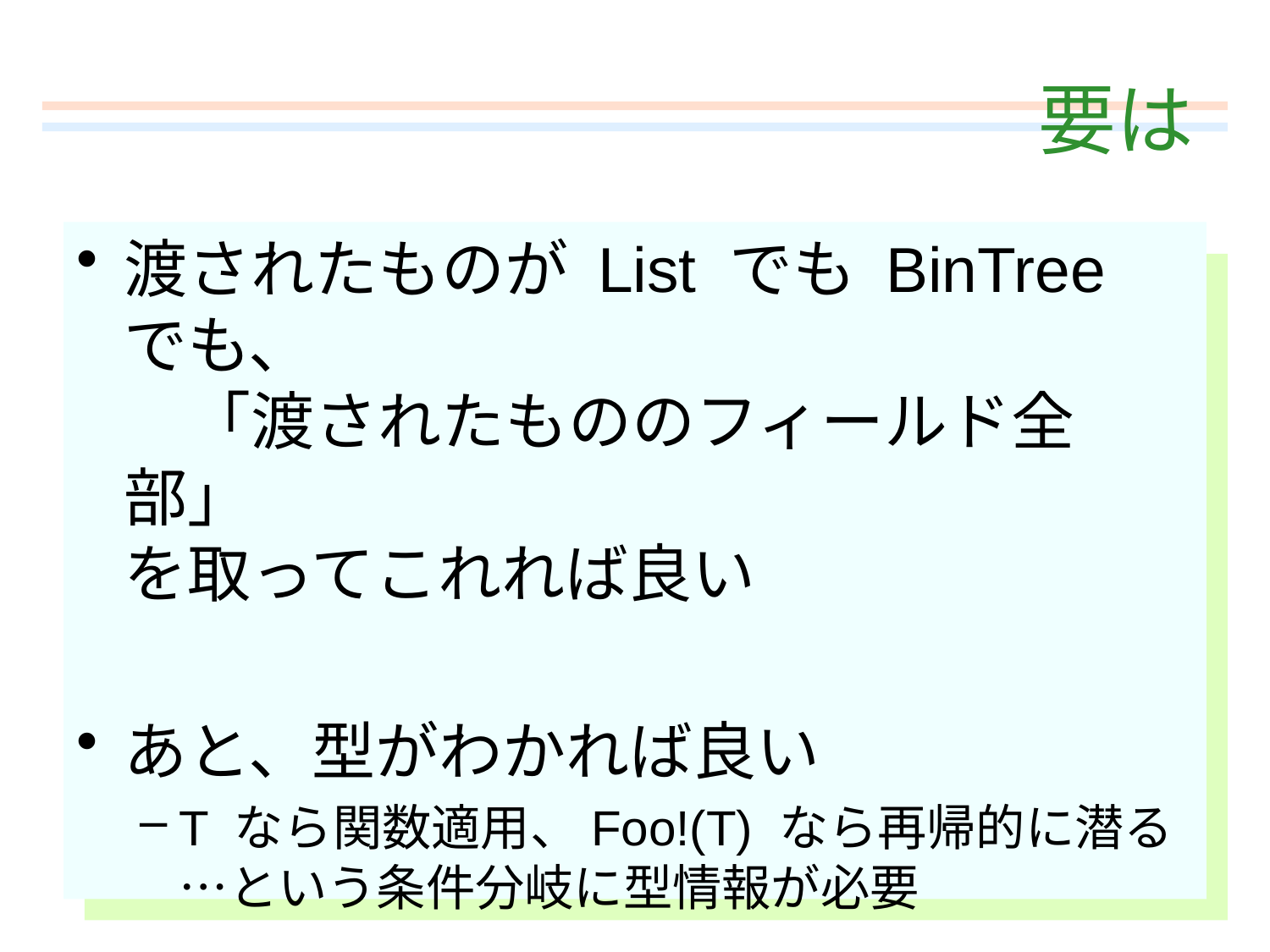

# 要は
渡されたものが List でも BinTree でも、
　「渡されたもののフィールド全部」
を取ってこれれば良い

あと、型がわかれば良い
T なら関数適用、Foo!(T) なら再帰的に潜る…という条件分岐に型情報が必要